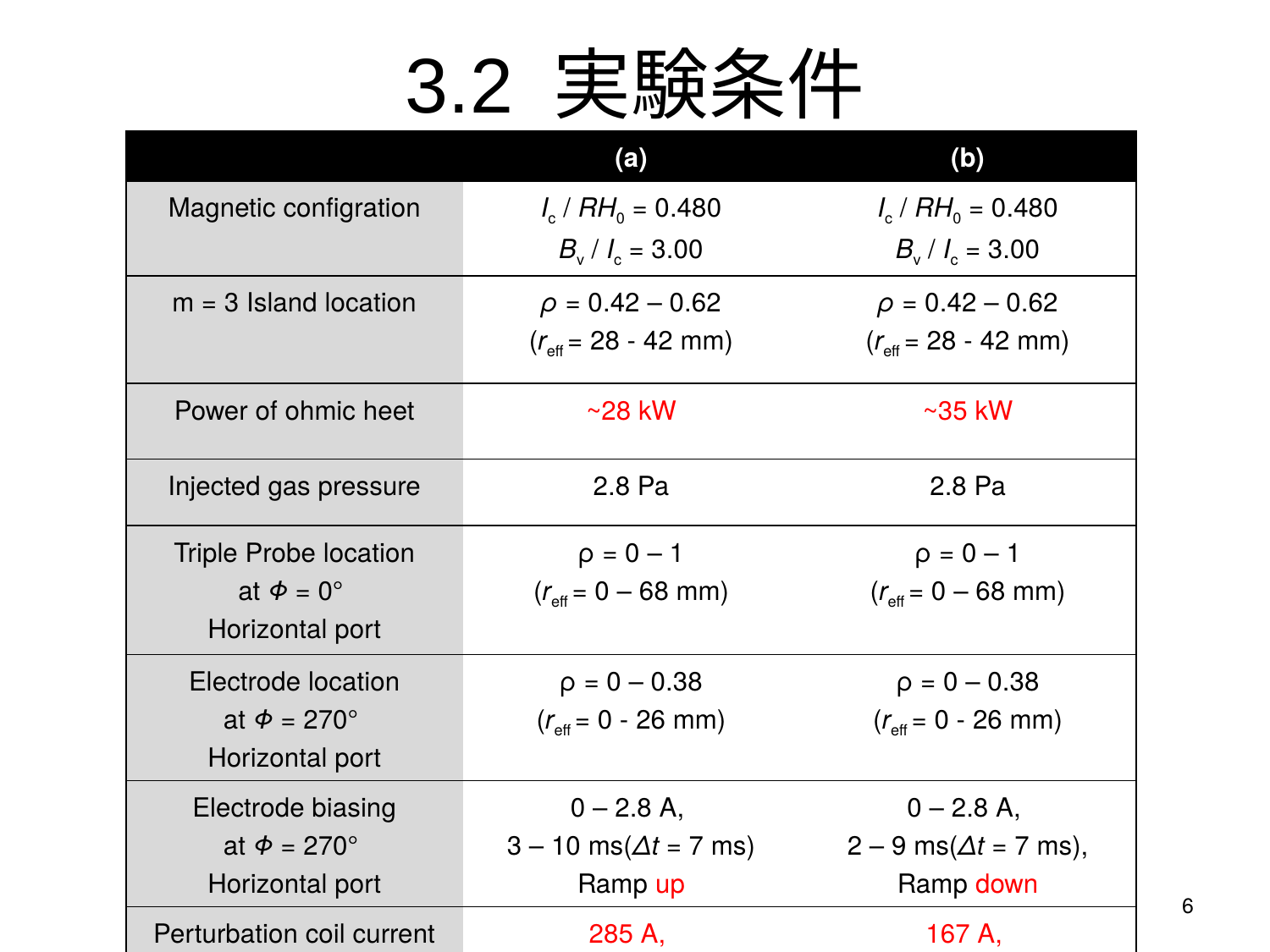

# 3.2 実験条件
|  | (a) | (b) |
| --- | --- | --- |
| Magnetic configration | Ic / RH0 = 0.480 Bv / Ic = 3.00 | Ic / RH0 = 0.480 Bv / Ic = 3.00 |
| m = 3 Island location | ρ = 0.42 – 0.62 (reff = 28 - 42 mm) | ρ = 0.42 – 0.62 (reff = 28 - 42 mm) |
| Power of ohmic heet | ~28 kW | ~35 kW |
| Injected gas pressure | 2.8 Pa | 2.8 Pa |
| Triple Probe location at Φ = 0° Horizontal port | ρ = 0 – 1 (reff = 0 – 68 mm) | ρ = 0 – 1 (reff = 0 – 68 mm) |
| Electrode location at Φ = 270° Horizontal port | ρ = 0 – 0.38 (reff = 0 - 26 mm) | ρ = 0 – 0.38 (reff = 0 - 26 mm) |
| Electrode biasing at Φ = 270° Horizontal port | 0 – 2.8 A, 3 – 10 ms(Δt = 7 ms) Ramp up | 0 – 2.8 A, 2 – 9 ms(Δt = 7 ms), Ramp down |
| Perturbation coil current | 285 A, 0 – 10 ms(stationary) | 167 A, 0 – 10 ms(stationary) |
6